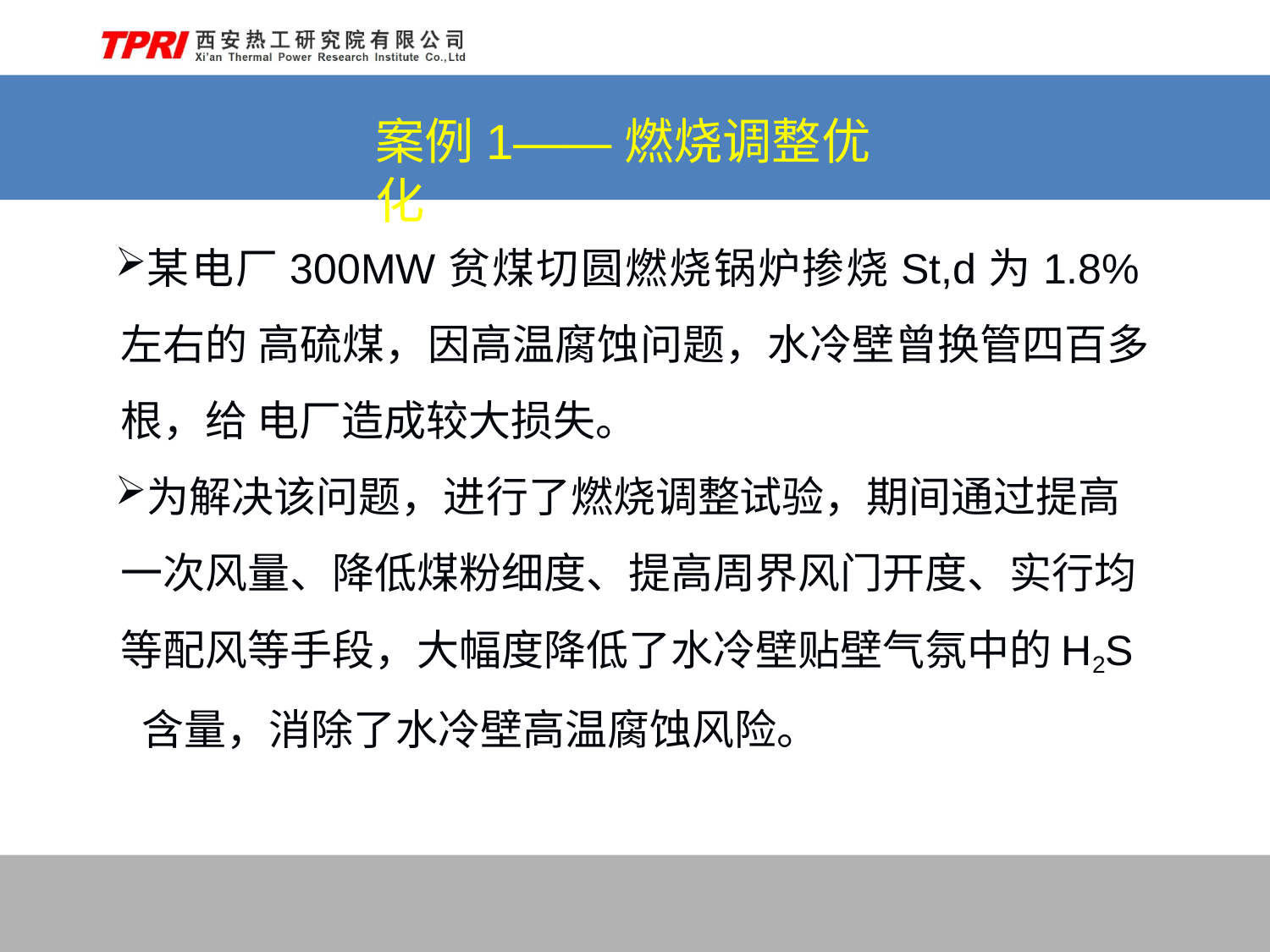

# 案例1——燃烧调整优化
某电厂300MW贫煤切圆燃烧锅炉掺烧St,d为1.8%左右的 高硫煤，因高温腐蚀问题，水冷壁曾换管四百多根，给 电厂造成较大损失。
为解决该问题，进行了燃烧调整试验，期间通过提高 一次风量、降低煤粉细度、提高周界风门开度、实行均 等配风等手段，大幅度降低了水冷壁贴壁气氛中的H2S  含量，消除了水冷壁高温腐蚀风险。